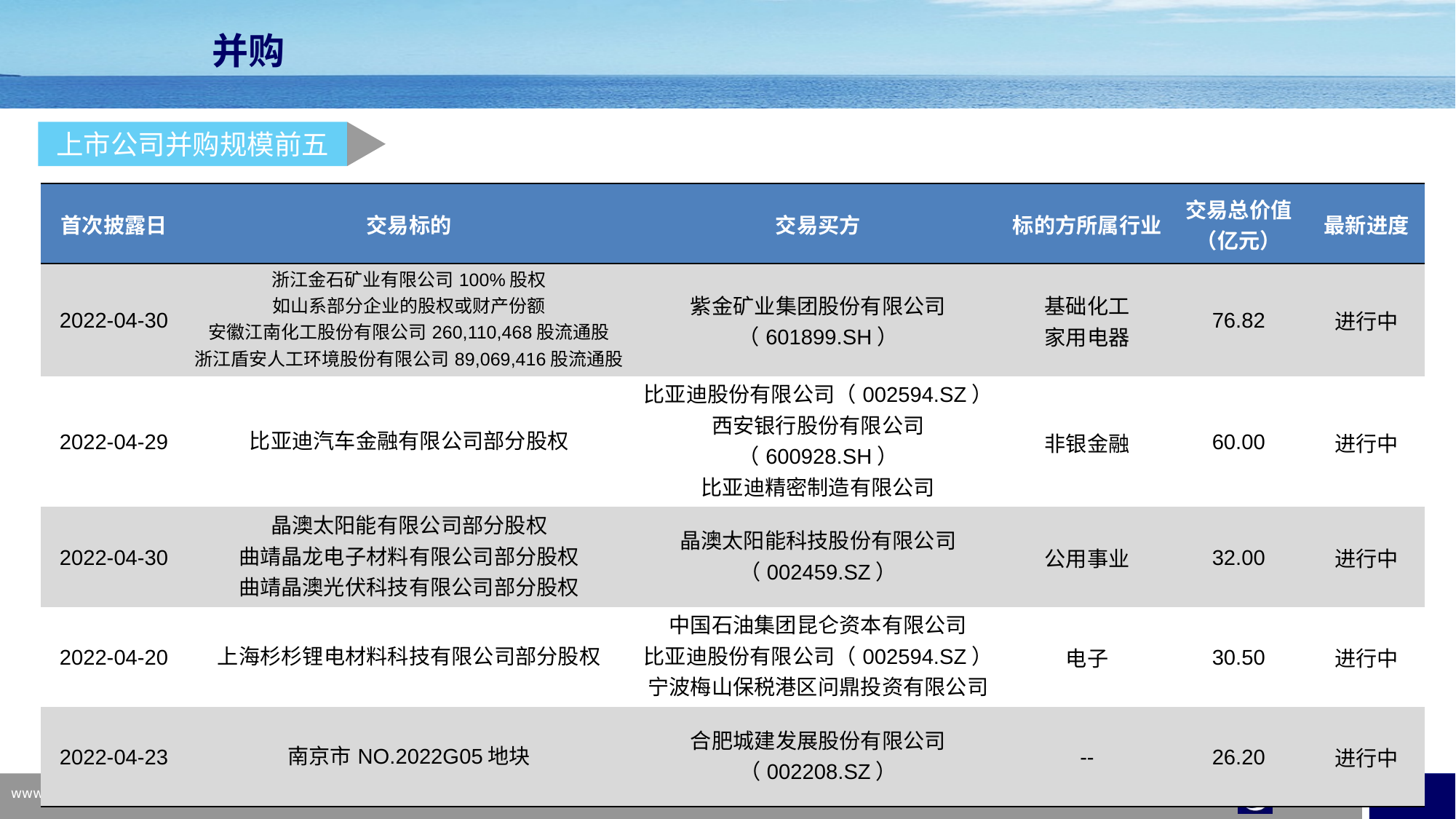

并购

上市公司并购规模前五
| 首次披露日 | 交易标的 | 交易买方 | 标的方所属行业 | 交易总价值 （亿元） | 最新进度 |
| --- | --- | --- | --- | --- | --- |
| 2022-04-30 | 浙江金石矿业有限公司100%股权 如山系部分企业的股权或财产份额 安徽江南化工股份有限公司260,110,468股流通股 浙江盾安人工环境股份有限公司89,069,416股流通股 | 紫金矿业集团股份有限公司（601899.SH） | 基础化工 家用电器 | 76.82 | 进行中 |
| 2022-04-29 | 比亚迪汽车金融有限公司部分股权 | 比亚迪股份有限公司（002594.SZ） 西安银行股份有限公司（600928.SH） 比亚迪精密制造有限公司 | 非银金融 | 60.00 | 进行中 |
| 2022-04-30 | 晶澳太阳能有限公司部分股权 曲靖晶龙电子材料有限公司部分股权 曲靖晶澳光伏科技有限公司部分股权 | 晶澳太阳能科技股份有限公司（002459.SZ） | 公用事业 | 32.00 | 进行中 |
| 2022-04-20 | 上海杉杉锂电材料科技有限公司部分股权 | 中国石油集团昆仑资本有限公司 比亚迪股份有限公司（002594.SZ） 宁波梅山保税港区问鼎投资有限公司 | 电子 | 30.50 | 进行中 |
| 2022-04-23 | 南京市NO.2022G05地块 | 合肥城建发展股份有限公司（002208.SZ） | -- | 26.20 | 进行中 |